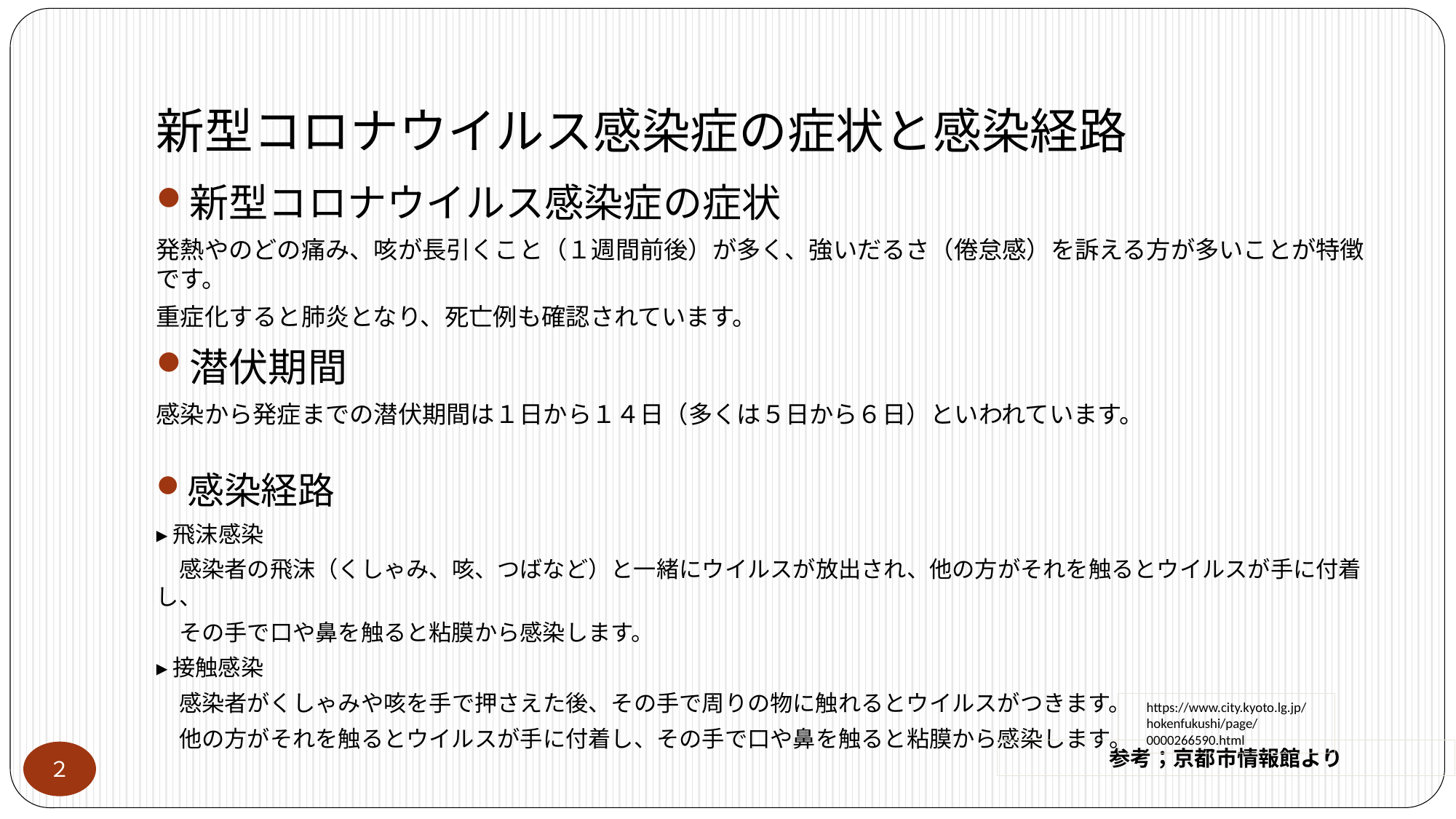

# 新型コロナウイルス感染症の症状と感染経路
新型コロナウイルス感染症の症状
発熱やのどの痛み、咳が長引くこと（１週間前後）が多く、強いだるさ（倦怠感）を訴える方が多いことが特徴です。
重症化すると肺炎となり、死亡例も確認されています。

潜伏期間
感染から発症までの潜伏期間は１日から１４日（多くは５日から６日）といわれています。

感染経路
▸飛沫感染
　感染者の飛沫（くしゃみ、咳、つばなど）と一緒にウイルスが放出され、他の方がそれを触るとウイルスが手に付着し、
　その手で口や鼻を触ると粘膜から感染します。
▸接触感染
　感染者がくしゃみや咳を手で押さえた後、その手で周りの物に触れるとウイルスがつきます。
　他の方がそれを触るとウイルスが手に付着し、その手で口や鼻を触ると粘膜から感染します。

https://www.city.kyoto.lg.jp/hokenfukushi/page/0000266590.html
参考；京都市情報館より
２